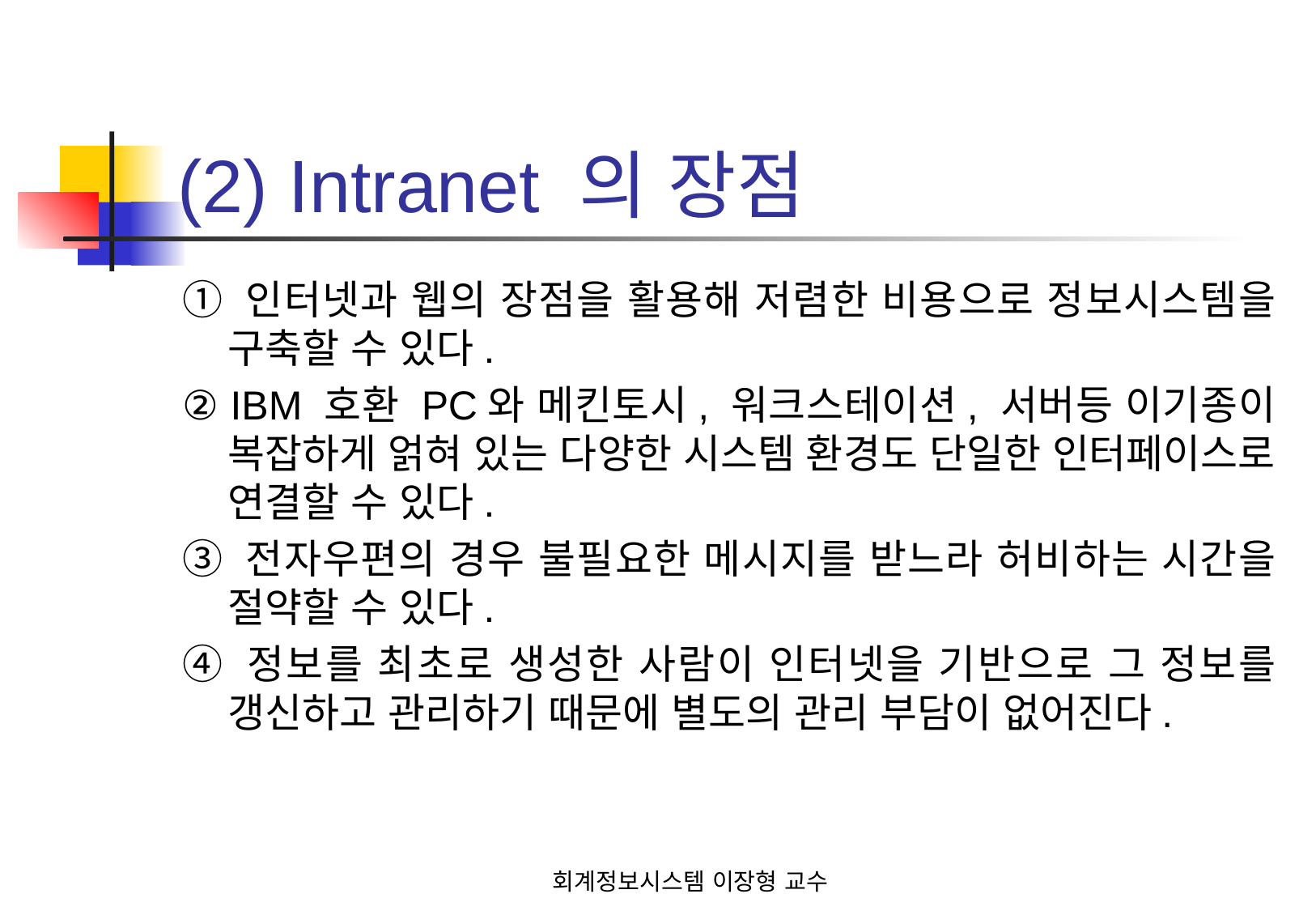

# (2) Intranet 의 장점
① 인터넷과 웹의 장점을 활용해 저렴한 비용으로 정보시스템을 구축할 수 있다.
② IBM 호환 PC와 메킨토시, 워크스테이션, 서버등 이기종이 복잡하게 얽혀 있는 다양한 시스템 환경도 단일한 인터페이스로 연결할 수 있다.
③ 전자우편의 경우 불필요한 메시지를 받느라 허비하는 시간을 절약할 수 있다.
④ 정보를 최초로 생성한 사람이 인터넷을 기반으로 그 정보를 갱신하고 관리하기 때문에 별도의 관리 부담이 없어진다.
회계정보시스템 이장형 교수